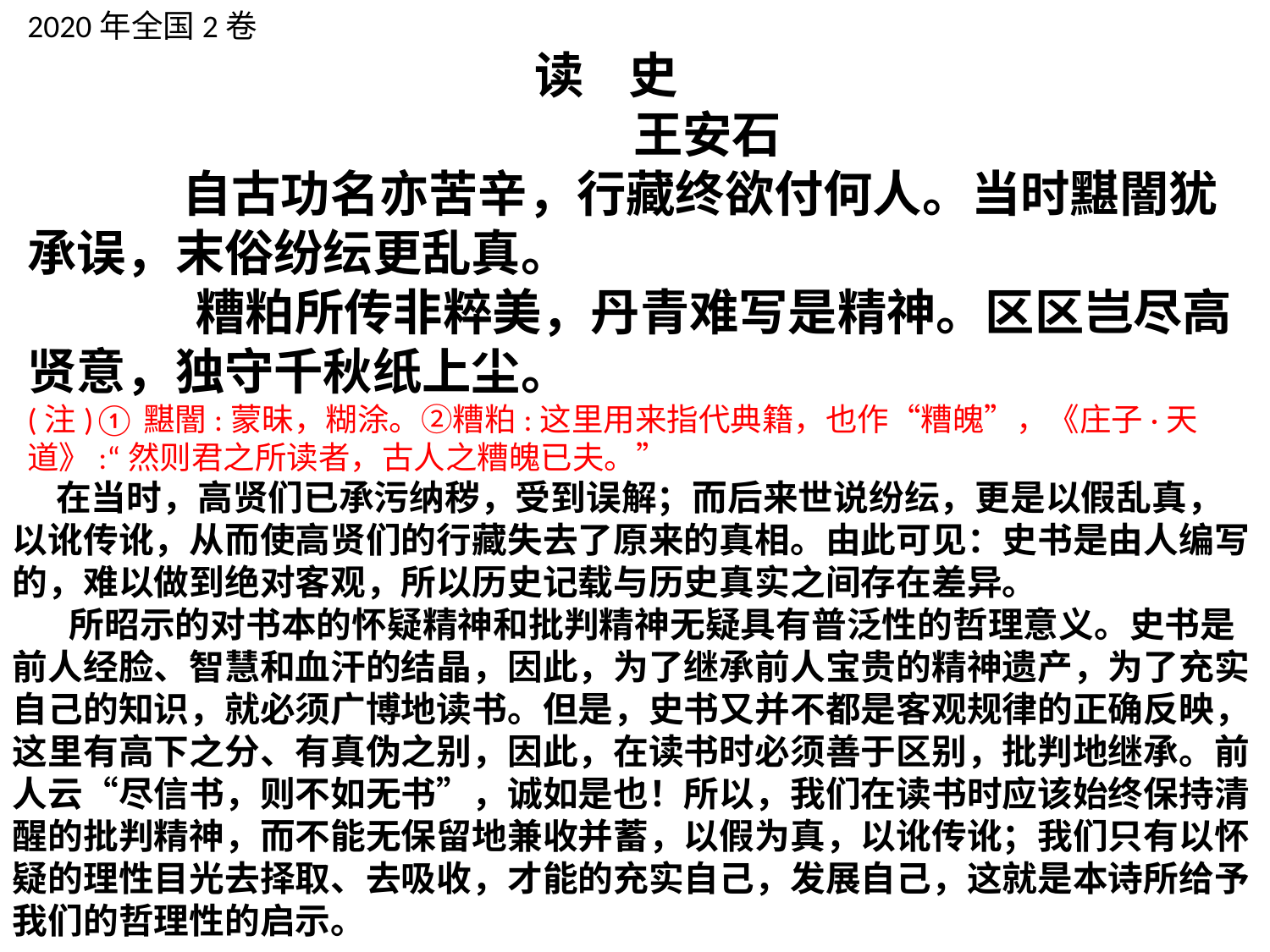

2020年全国2卷
                                             读    史
                                                      王安石
             自古功名亦苦辛，行藏终欲付何人。当时黮闇犹承误，末俗纷纭更乱真。
              糟粕所传非粹美，丹青难写是精神。区区岂尽高贤意，独守千秋纸上尘。
(注)①黮闇:蒙昧，糊涂。②糟粕:这里用来指代典籍，也作“糟魄”，《庄子·天道》:“然则君之所读者，古人之糟魄已夫。”

#
     在当时，高贤们已承污纳秽，受到误解；而后来世说纷纭，更是以假乱真，以讹传讹，从而使高贤们的行藏失去了原来的真相。由此可见：史书是由人编写的，难以做到绝对客观，所以历史记载与历史真实之间存在差异。
      所昭示的对书本的怀疑精神和批判精神无疑具有普泛性的哲理意义。史书是前人经脸、智慧和血汗的结晶，因此，为了继承前人宝贵的精神遗产，为了充实自己的知识，就必须广博地读书。但是，史书又并不都是客观规律的正确反映，这里有高下之分、有真伪之别，因此，在读书时必须善于区别，批判地继承。前人云“尽信书，则不如无书”，诚如是也！所以，我们在读书时应该始终保持清醒的批判精神，而不能无保留地兼收并蓄，以假为真，以讹传讹；我们只有以怀疑的理性目光去择取、去吸收，才能的充实自己，发展自己，这就是本诗所给予我们的哲理性的启示。